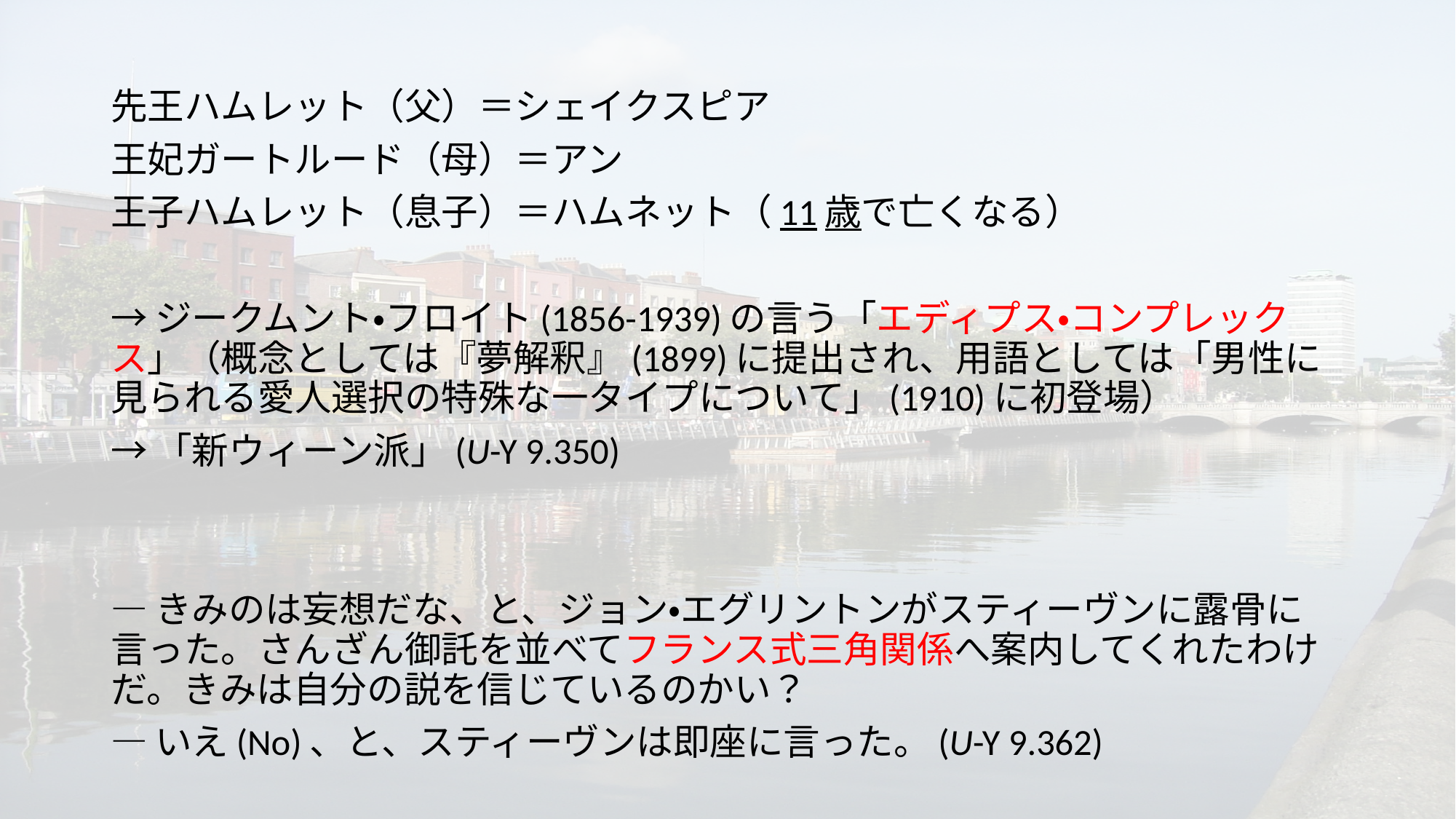

先王ハムレット（父）＝シェイクスピア
王妃ガートルード（母）＝アン
王子ハムレット（息子）＝ハムネット（11歳で亡くなる）

→ジークムント・フロイト(1856-1939)の言う「エディプス・コンプレックス」（概念としては『夢解釈』(1899)に提出され、用語としては「男性に見られる愛人選択の特殊な一タイプについて」(1910)に初登場）
→「新ウィーン派」(U-Y 9.350)

—きみのは妄想だな、と、ジョン・エグリントンがスティーヴンに露骨に言った。さんざん御託を並べてフランス式三角関係へ案内してくれたわけだ。きみは自分の説を信じているのかい？
—いえ(No)、と、スティーヴンは即座に言った。(U-Y 9.362)